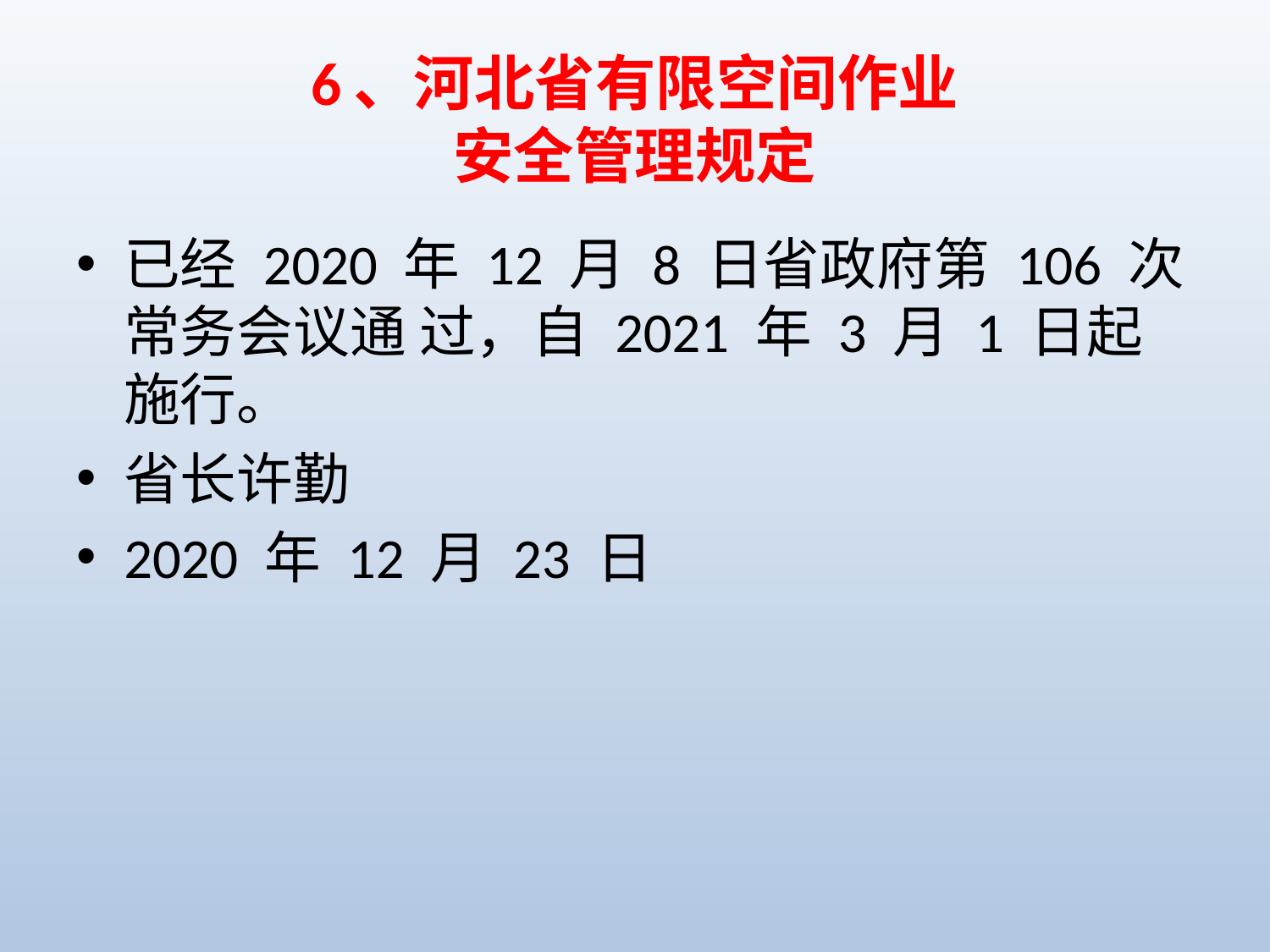

# 6、河北省有限空间作业 安全管理规定
已经 2020 年 12 月 8 日省政府第 106 次常务会议通 过，自 2021 年 3 月 1 日起施行。
省长许勤
2020 年 12 月 23 日